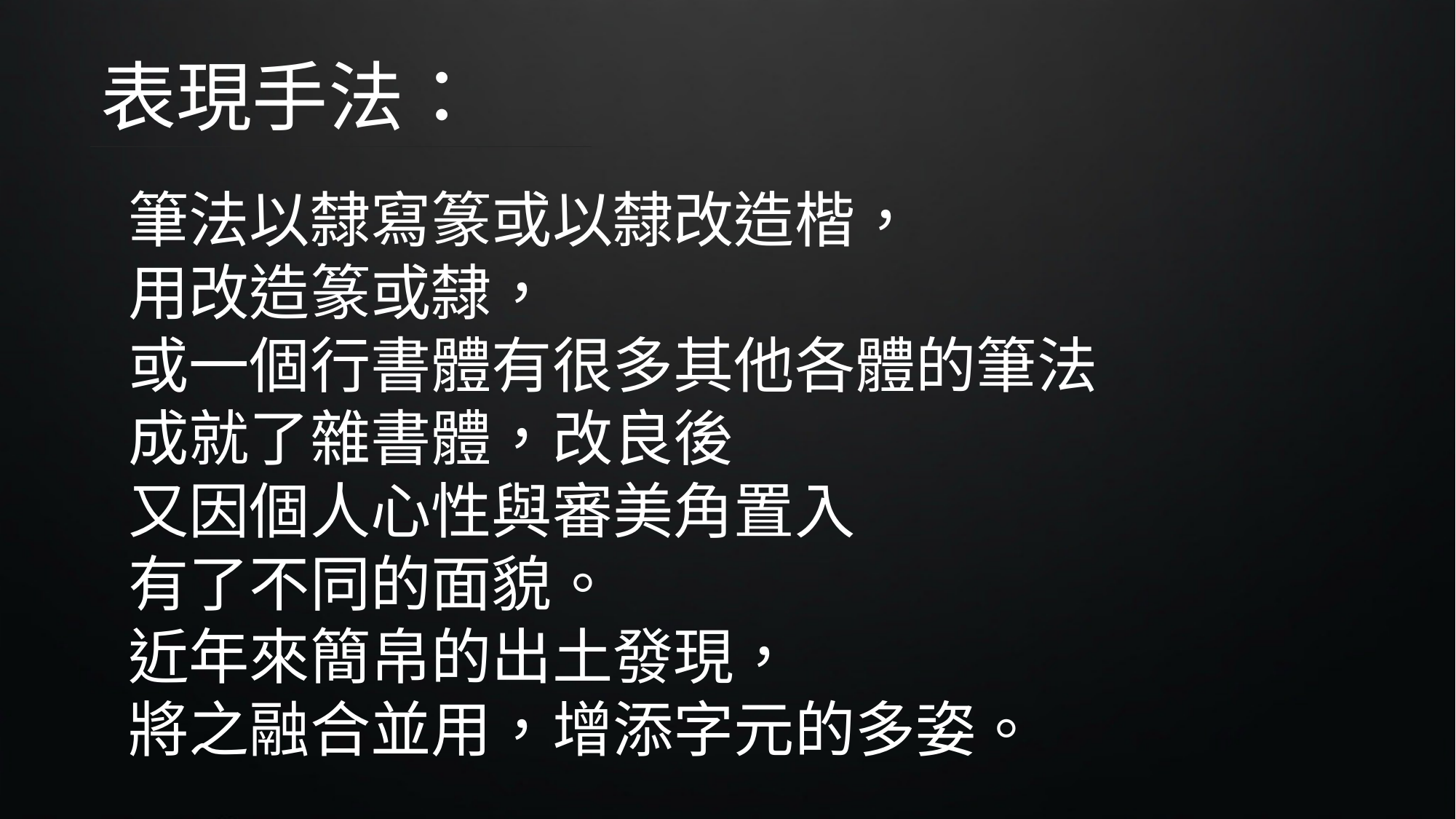

表現手法：
筆法以隸寫篆或以隸改造楷，
用改造篆或隸，
或一個行書體有很多其他各體的筆法
成就了雜書體，改良後
又因個人心性與審美角置入
有了不同的面貌。
近年來簡帛的出土發現，
將之融合並用，增添字元的多姿。